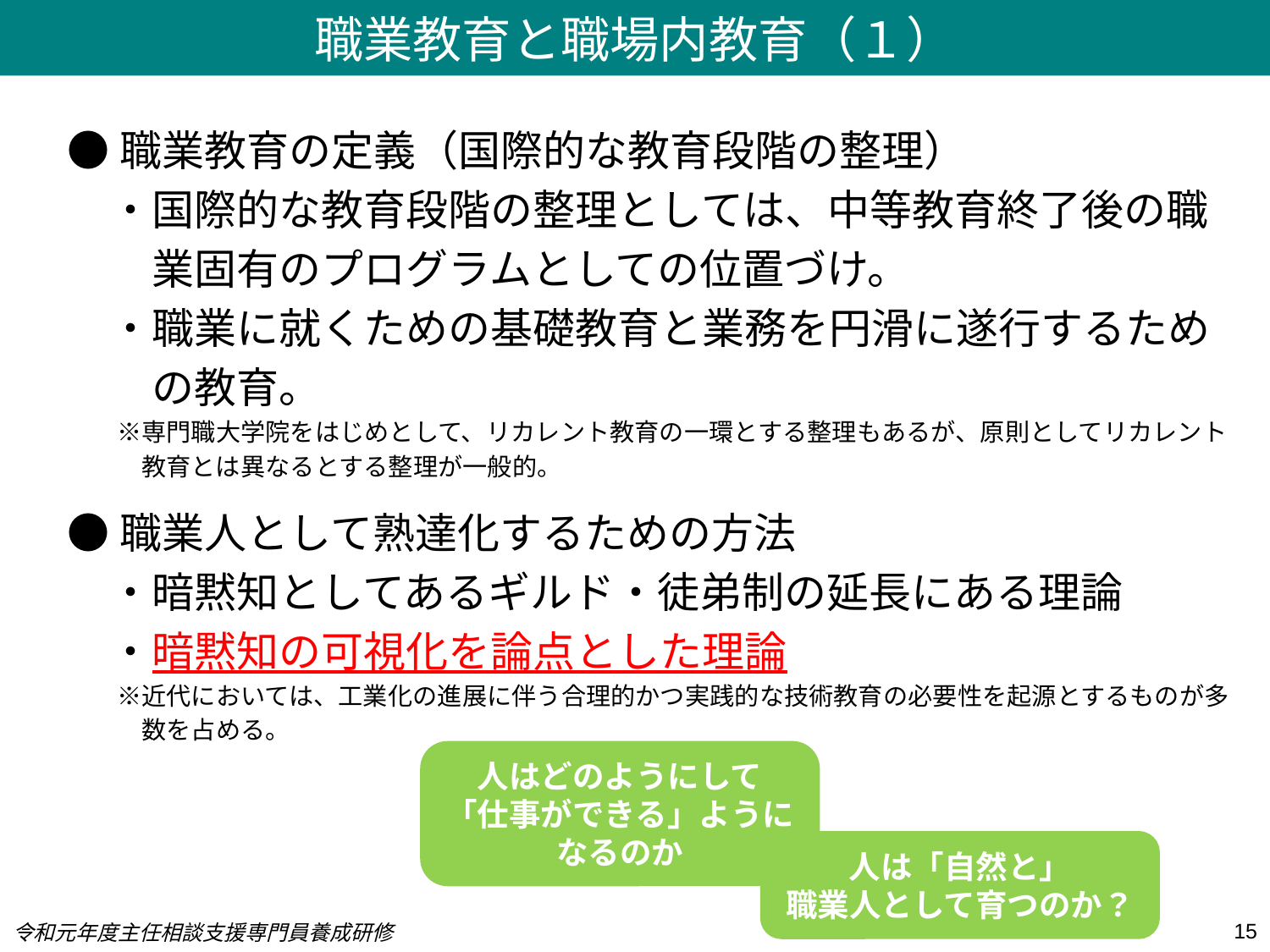

職業教育と職場内教育（１）
●職業教育の定義（国際的な教育段階の整理）
　・国際的な教育段階の整理としては、中等教育終了後の職
　　業固有のプログラムとしての位置づけ。
　・職業に就くための基礎教育と業務を円滑に遂行するため
　　の教育。
　　※専門職大学院をはじめとして、リカレント教育の一環とする整理もあるが、原則としてリカレント
　　　教育とは異なるとする整理が一般的。

●職業人として熟達化するための方法
　・暗黙知としてあるギルド・徒弟制の延長にある理論
　・暗黙知の可視化を論点とした理論
　　※近代においては、工業化の進展に伴う合理的かつ実践的な技術教育の必要性を起源とするものが多
　　　数を占める。

人はどのようにして
「仕事ができる」ようになるのか
人は「自然と」
職業人として育つのか？
15
令和元年度主任相談支援専門員養成研修